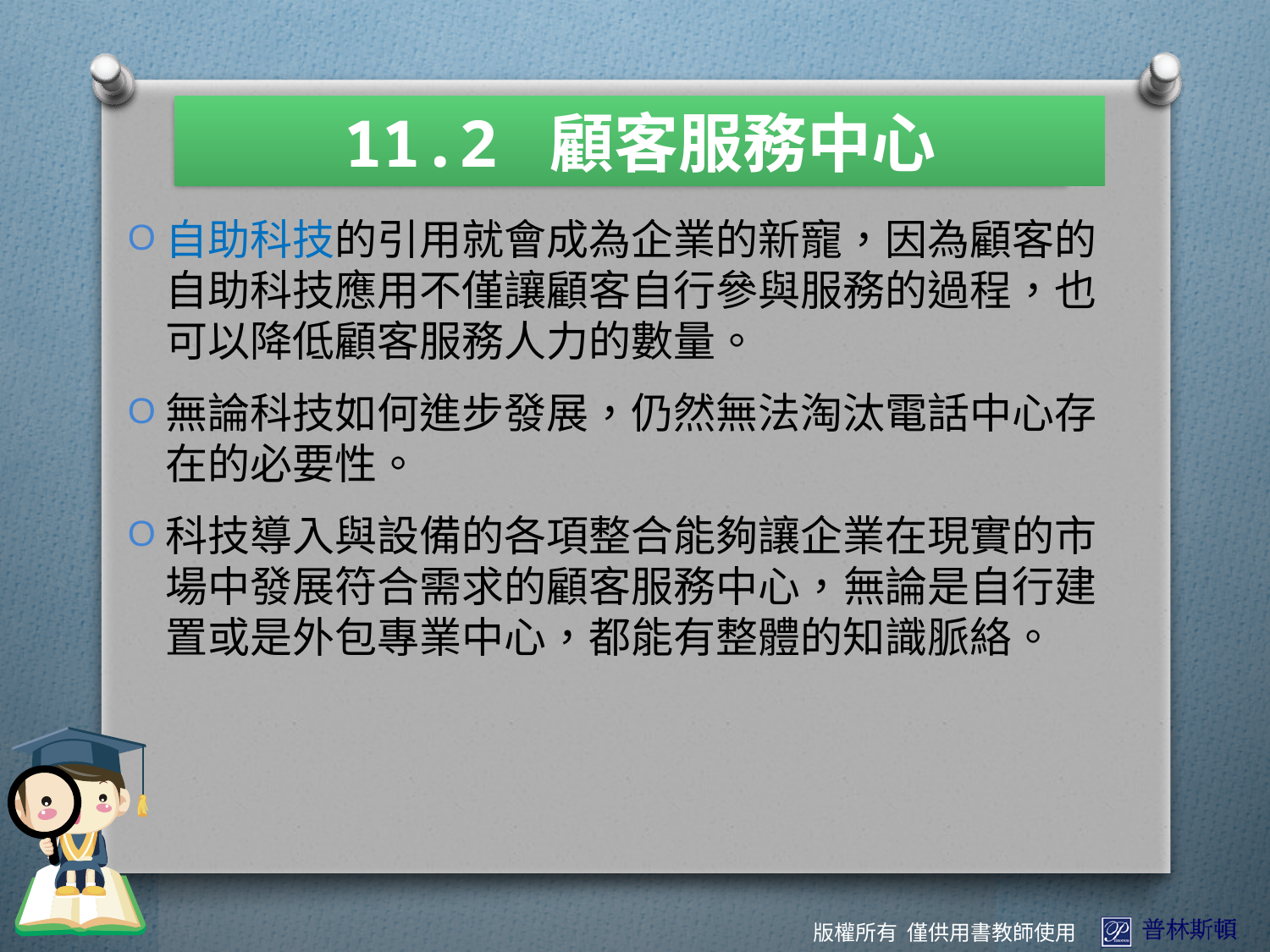

11.2 顧客服務中心
自助科技的引用就會成為企業的新寵，因為顧客的自助科技應用不僅讓顧客自行參與服務的過程，也可以降低顧客服務人力的數量。
無論科技如何進步發展，仍然無法淘汰電話中心存在的必要性。
科技導入與設備的各項整合能夠讓企業在現實的市場中發展符合需求的顧客服務中心，無論是自行建置或是外包專業中心，都能有整體的知識脈絡。